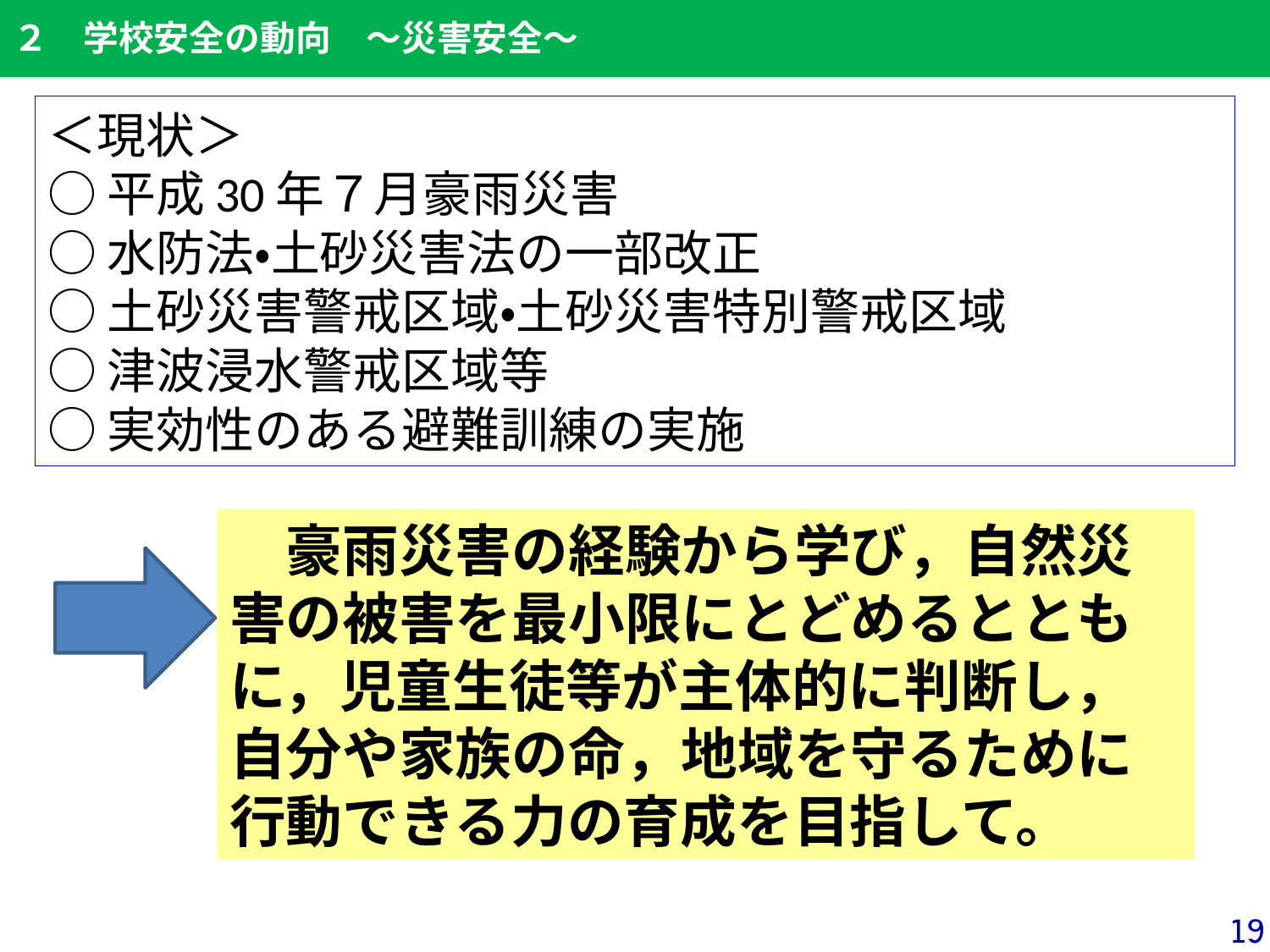

# ２　学校安全の動向　～災害安全～
＜現状＞
○平成30年７月豪雨災害
○水防法・土砂災害法の一部改正
○土砂災害警戒区域・土砂災害特別警戒区域
○津波浸水警戒区域等
○実効性のある避難訓練の実施
　豪雨災害の経験から学び，自然災害の被害を最小限にとどめるとともに，児童生徒等が主体的に判断し，自分や家族の命，地域を守るために行動できる力の育成を目指して。

19